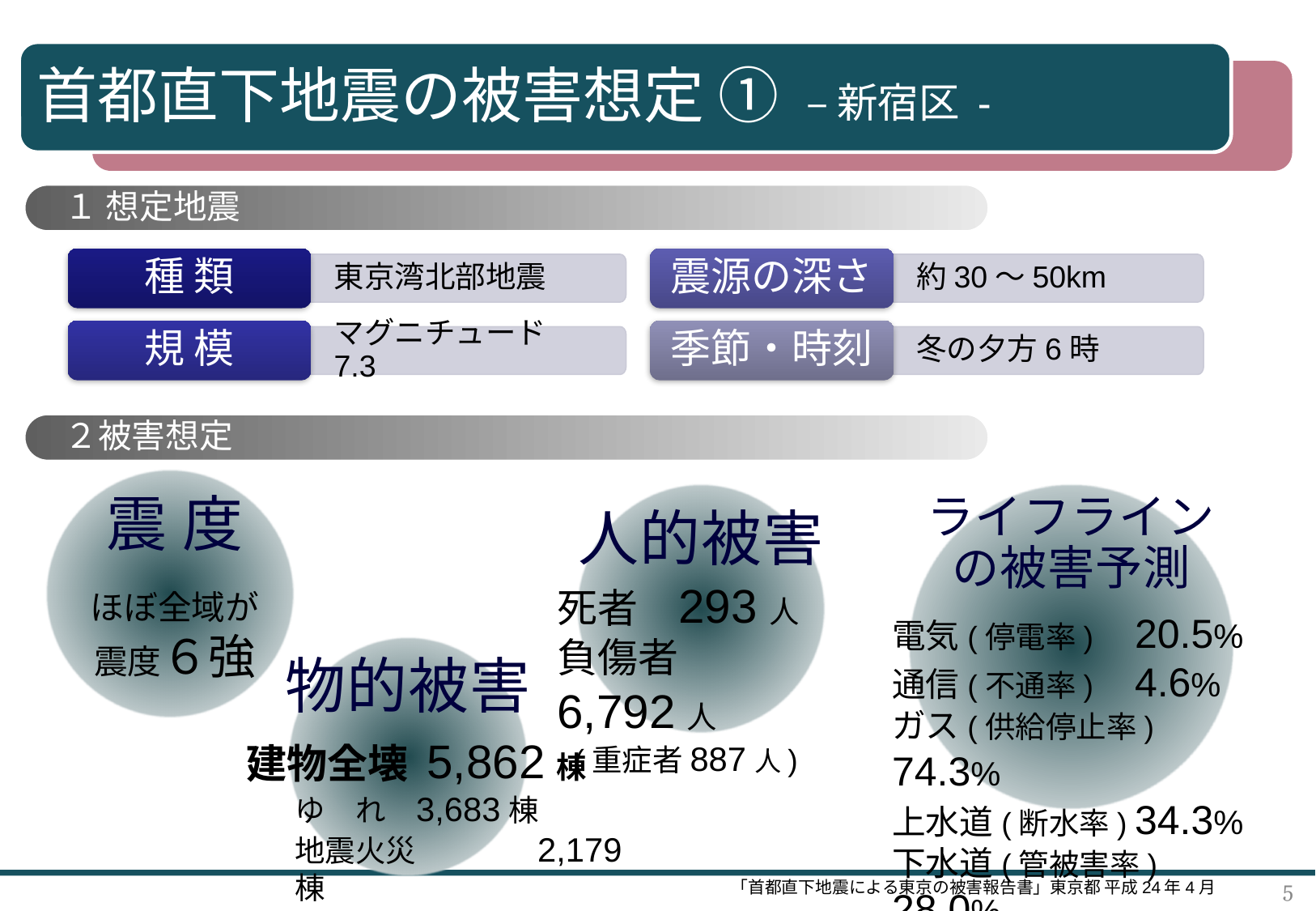

# 首都直下地震の被害想定 ①  – 新宿区 -
１ 想定地震
種 類
震源の深さ
東京湾北部地震
約30～50km
規 模
季節・時刻
マグニチュード7.3
冬の夕方6時
２被害想定

ライフラインの被害予測

震 度
人的被害
死者	293人
負傷者	6,792人
  (重症者887人)
ほぼ全域が
震度６強
電気(停電率)	20.5%
通信(不通率)	4.6%
ガス(供給停止率)	74.3%
上水道(断水率)	34.3%
下水道(管被害率)	28.0%

物的被害
建物全壊 5,862棟
ゆ　れ	3,683棟
地震火災	2,179棟
「首都直下地震による東京の被害報告書」東京都 平成24年4月